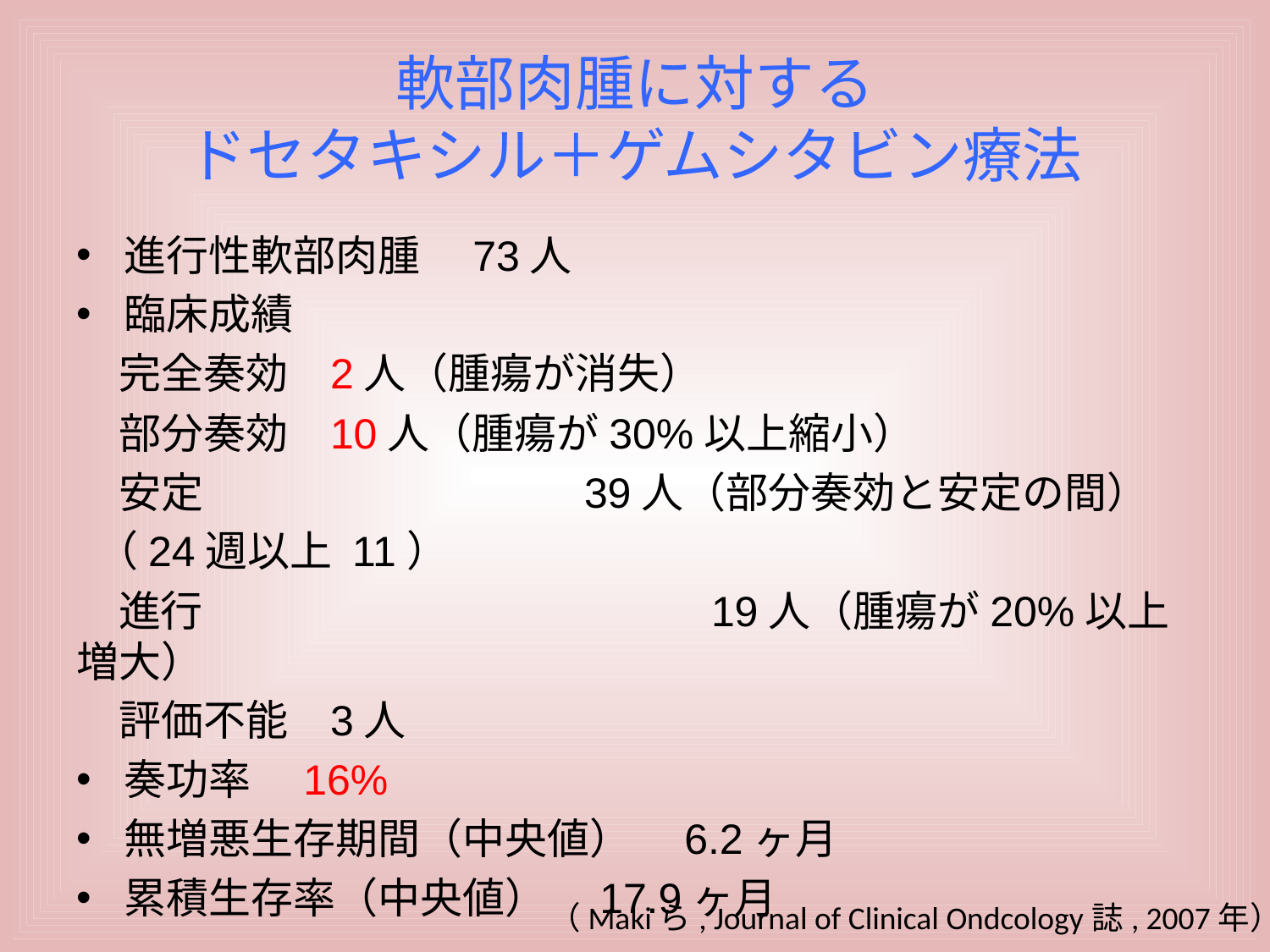

# 軟部肉腫に対する ドセタキシル＋ゲムシタビン療法
進行性軟部肉腫　73人
臨床成績
　完全奏効	2人（腫瘍が消失）
　部分奏効	10人（腫瘍が30%以上縮小）
　安定　			39人（部分奏効と安定の間）
 （24週以上 11）
　進行		   		19人（腫瘍が20%以上増大）
　評価不能	3人
奏功率　16%
無増悪生存期間（中央値）　6.2ヶ月
累積生存率（中央値）　17.9ヶ月

（Makiら, Journal of Clinical Ondcology誌, 2007年）